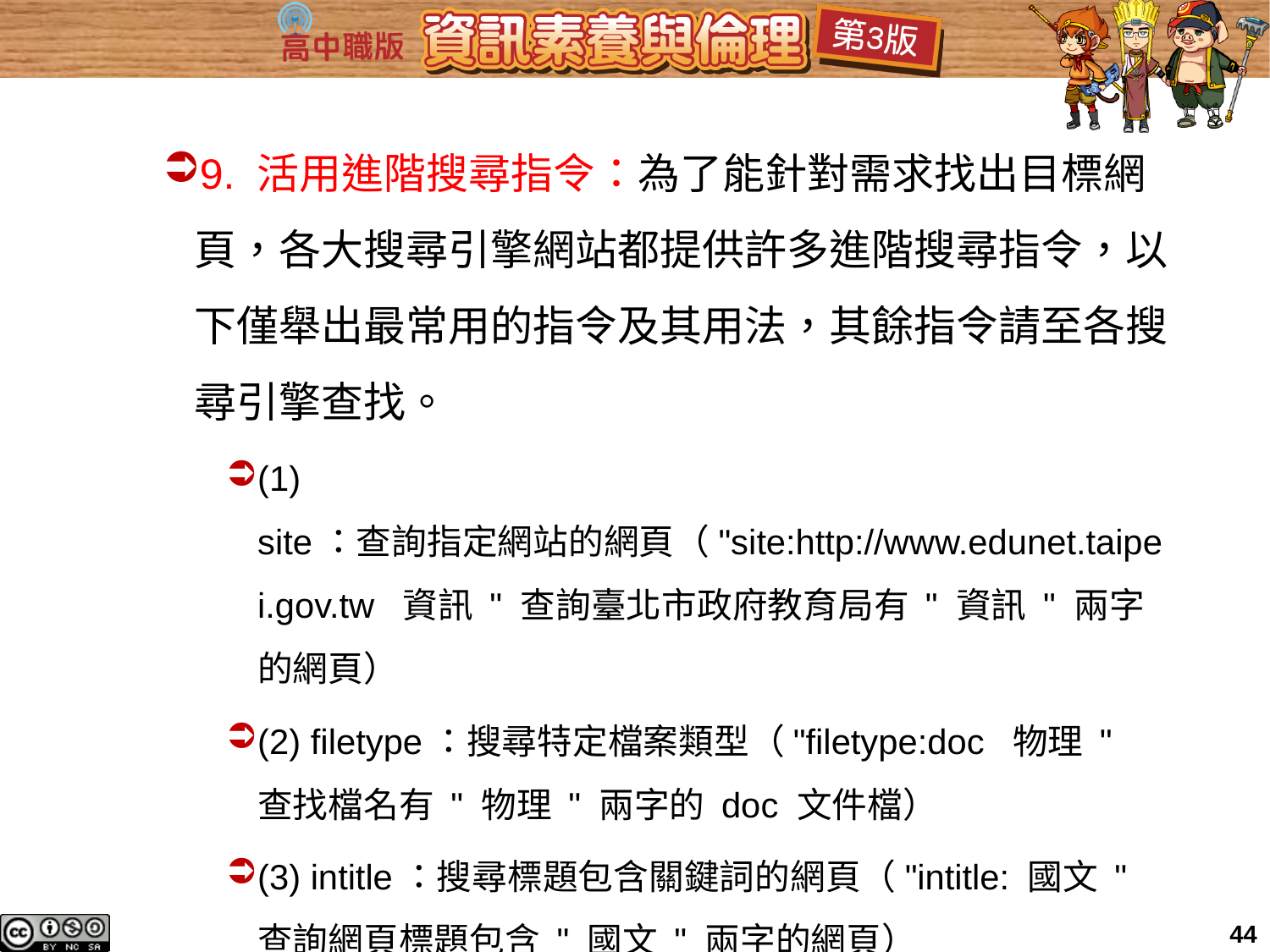

9. 活用進階搜尋指令：為了能針對需求找出目標網頁，各大搜尋引擎網站都提供許多進階搜尋指令，以下僅舉出最常用的指令及其用法，其餘指令請至各搜尋引擎查找。
(1) site：查詢指定網站的網頁（"site:http://www.edunet.taipei.gov.tw  資訊 " 查詢臺北市政府教育局有 " 資訊 " 兩字的網頁）
(2) ﬁletype：搜尋特定檔案類型（"ﬁletype:doc  物理 "  查找檔名有 " 物理 " 兩字的 doc 文件檔）
(3) intitle：搜尋標題包含關鍵詞的網頁（"intitle: 國文 "  查詢網頁標題包含 " 國文 " 兩字的網頁）
44